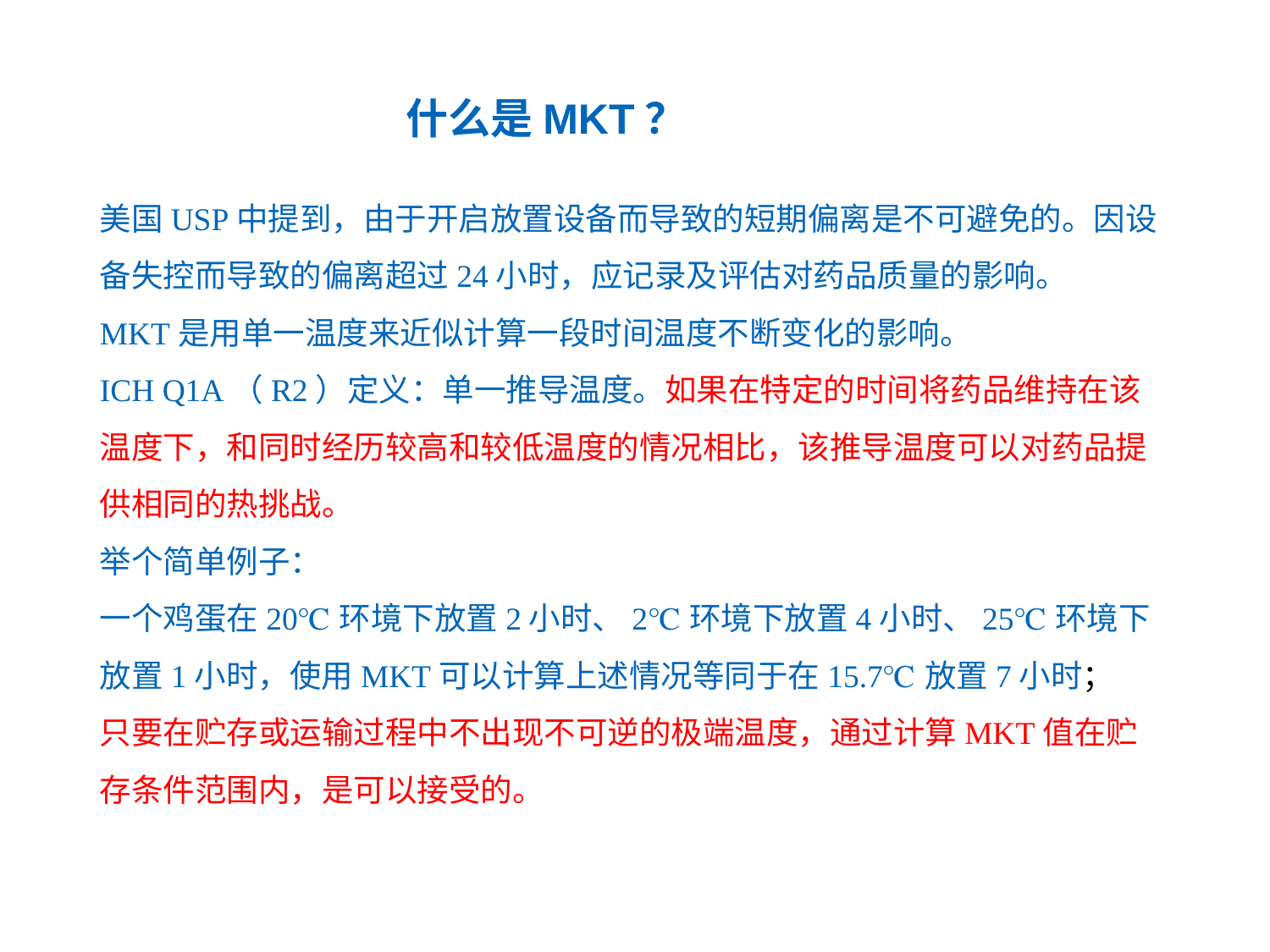

什么是MKT？问题
美国USP中提到，由于开启放置设备而导致的短期偏离是不可避免的。因设备失控而导致的偏离超过24小时，应记录及评估对药品质量的影响。
MKT是用单一温度来近似计算一段时间温度不断变化的影响。
ICH Q1A（R2）定义：单一推导温度。如果在特定的时间将药品维持在该温度下，和同时经历较高和较低温度的情况相比，该推导温度可以对药品提供相同的热挑战。
举个简单例子：
一个鸡蛋在20℃环境下放置2小时、2℃环境下放置4小时、25℃环境下放置1小时，使用MKT可以计算上述情况等同于在15.7℃放置7小时；
只要在贮存或运输过程中不出现不可逆的极端温度，通过计算MKT值在贮存条件范围内，是可以接受的。